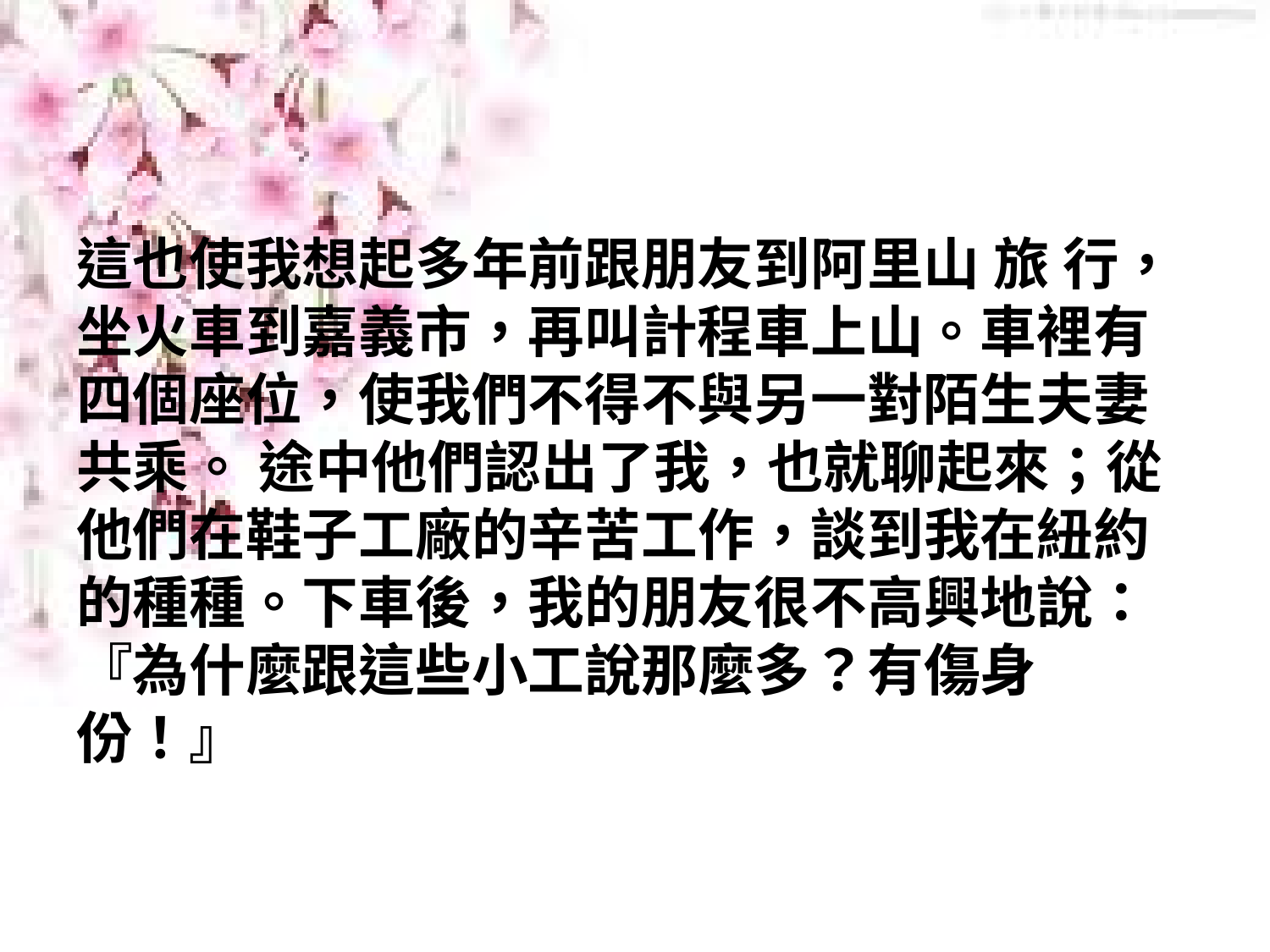

#
這也使我想起多年前跟朋友到阿里山 旅 行，坐火車到嘉義市，再叫計程車上山。車裡有四個座位，使我們不得不與另一對陌生夫妻共乘。 途中他們認出了我，也就聊起來；從他們在鞋子工廠的辛苦工作，談到我在紐約的種種。下車後，我的朋友很不高興地說：『為什麼跟這些小工說那麼多？有傷身份！』